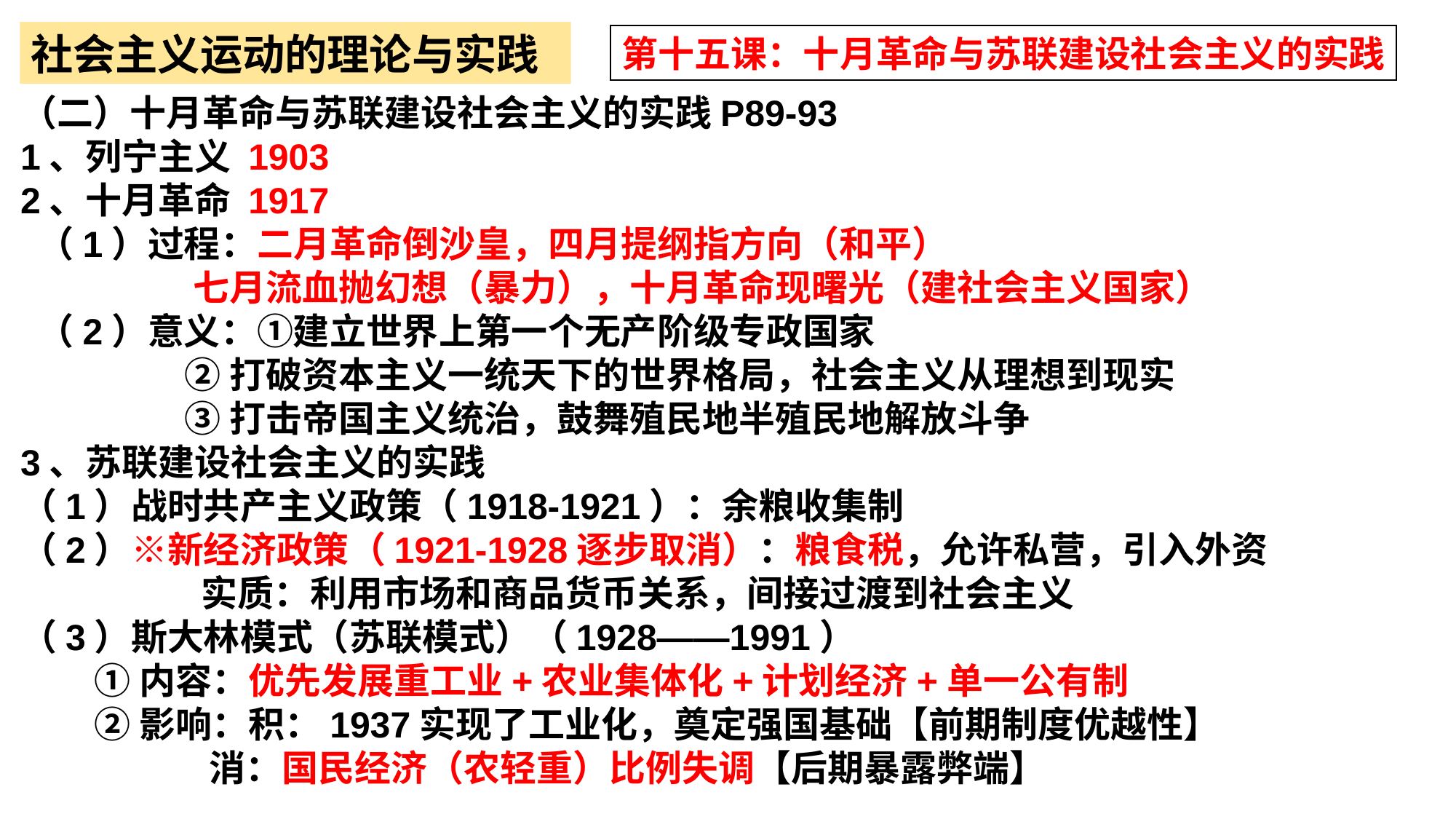

社会主义运动的理论与实践
第十五课：十月革命与苏联建设社会主义的实践
（二）十月革命与苏联建设社会主义的实践P89-93
1、列宁主义 1903
2、十月革命 1917
 （1）过程：二月革命倒沙皇，四月提纲指方向（和平）
                    七月流血抛幻想（暴力），十月革命现曙光（建社会主义国家）
 （2）意义：①建立世界上第一个无产阶级专政国家
                    ②打破资本主义一统天下的世界格局，社会主义从理想到现实
                    ③打击帝国主义统治，鼓舞殖民地半殖民地解放斗争
3、苏联建设社会主义的实践
（1）战时共产主义政策（1918-1921）：余粮收集制
（2）※新经济政策（1921-1928逐步取消）：粮食税，允许私营，引入外资
                     实质：利用市场和商品货币关系，间接过渡到社会主义
（3）斯大林模式（苏联模式）（1928——1991）
         ①内容：优先发展重工业+农业集体化+计划经济+单一公有制
         ②影响：积：1937实现了工业化，奠定强国基础【前期制度优越性】
                      消：国民经济（农轻重）比例失调【后期暴露弊端】